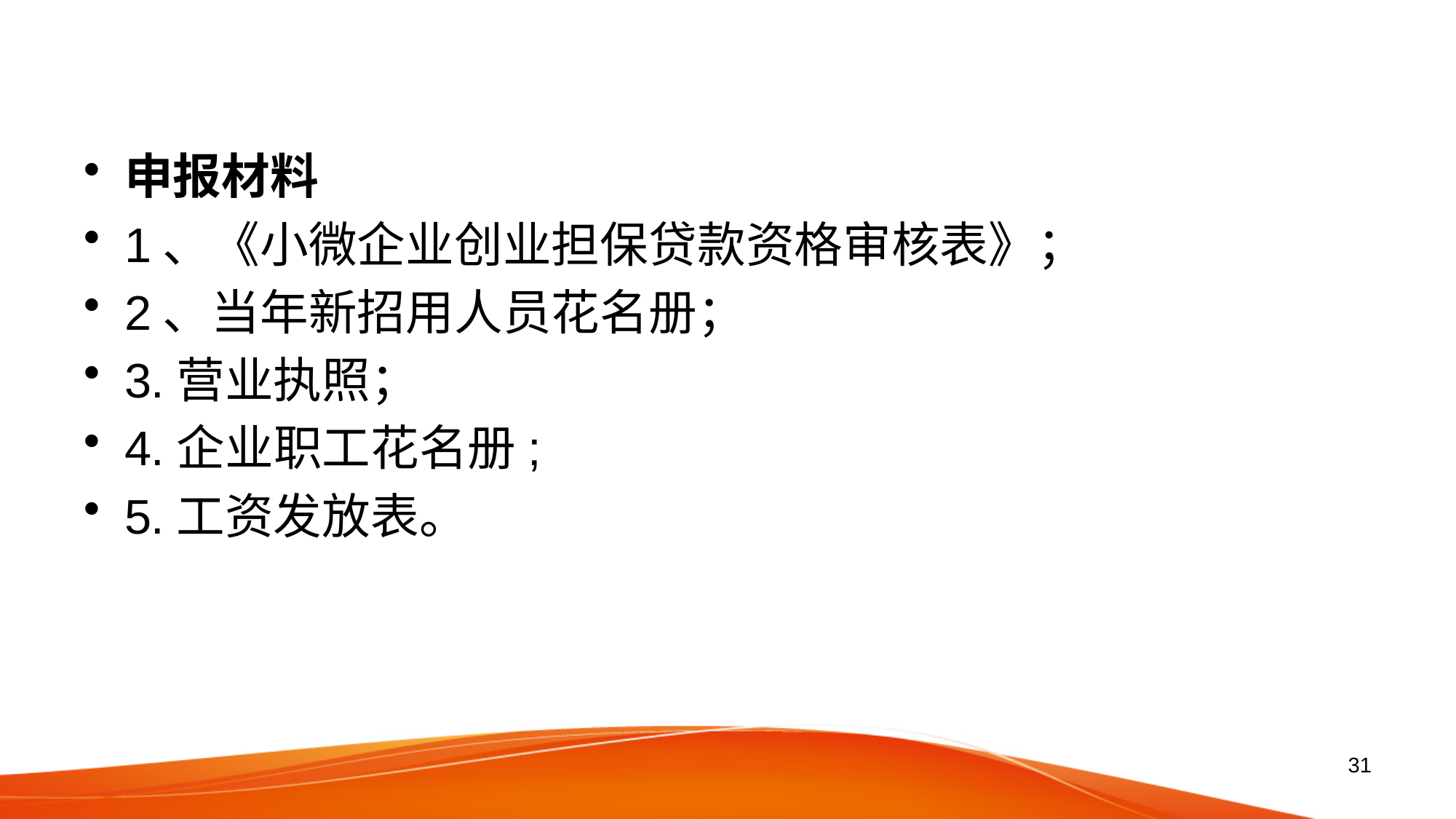

#
申报材料
1、《小微企业创业担保贷款资格审核表》；
2、当年新招用人员花名册；
3.营业执照；
4.企业职工花名册;
5.工资发放表。

31